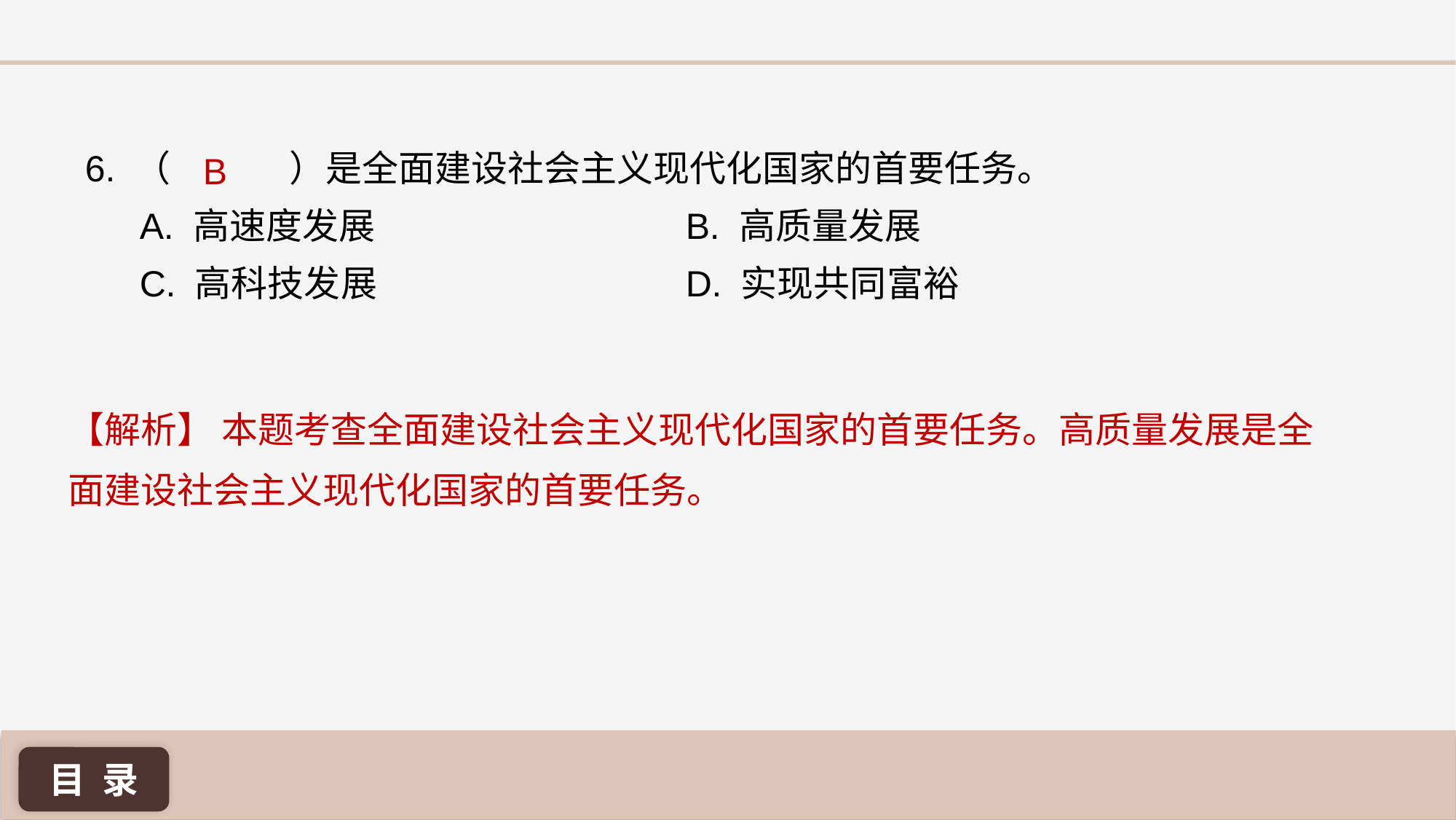

6. （ 	     ）是全面建设社会主义现代化国家的首要任务。
A. 高速度发展	 		B. 高质量发展
C. 高科技发展 			D. 实现共同富裕
B
【解析】 本题考查全面建设社会主义现代化国家的首要任务。高质量发展是全面建设社会主义现代化国家的首要任务。